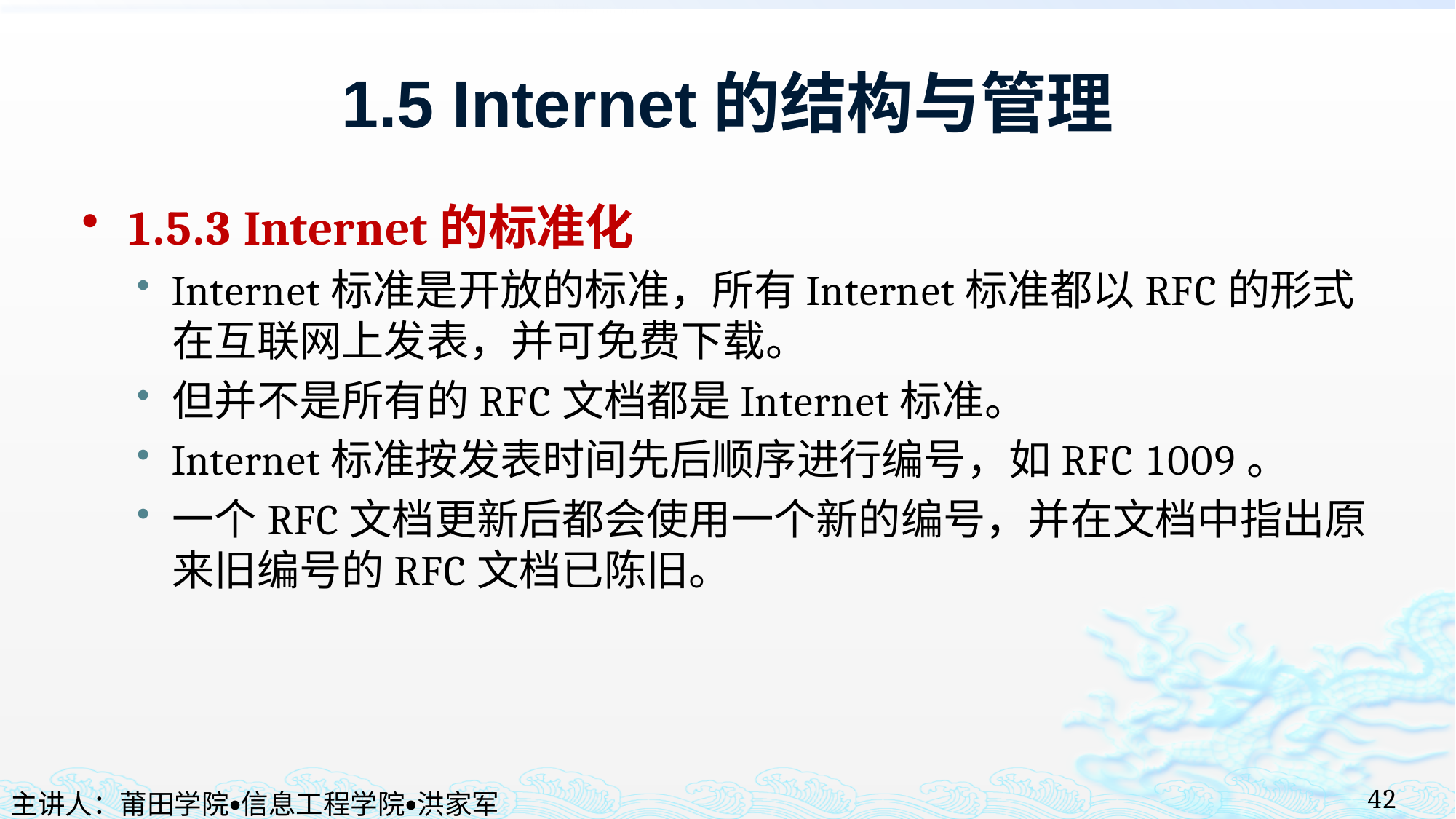

# 1.5 Internet的结构与管理
1.5.3 Internet的标准化
Internet标准是开放的标准，所有Internet标准都以RFC的形式在互联网上发表，并可免费下载。
但并不是所有的RFC文档都是Internet标准。
Internet标准按发表时间先后顺序进行编号，如RFC 1009。
一个RFC文档更新后都会使用一个新的编号，并在文档中指出原来旧编号的RFC文档已陈旧。
42
主讲人：莆田学院•信息工程学院•洪家军